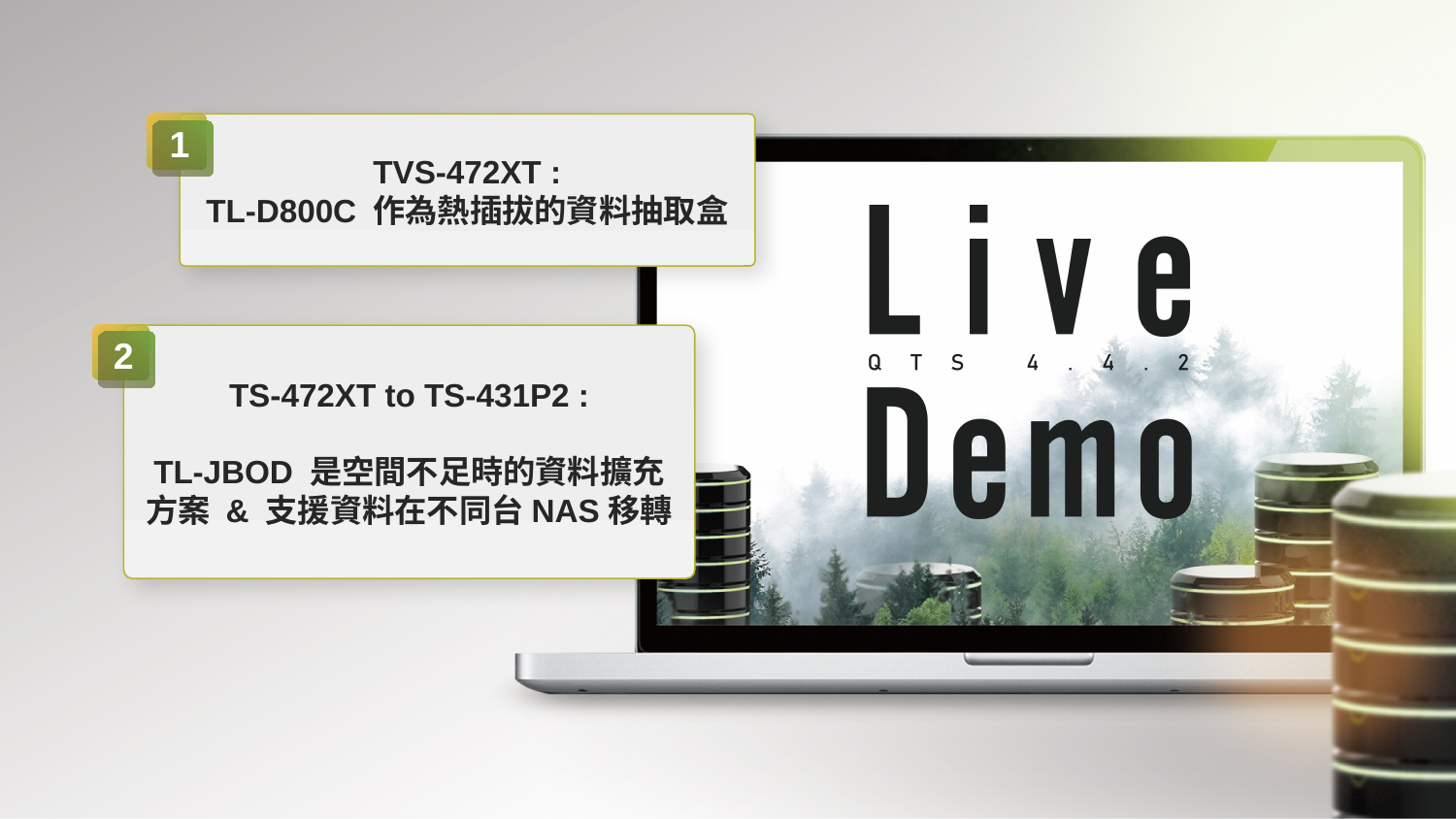

1

TVS-472XT :
TL-D800C 作為熱插拔的資料抽取盒

2

TS-472XT to TS-431P2 :
TL-JBOD 是空間不足時的資料擴充方案 & 支援資料在不同台NAS移轉